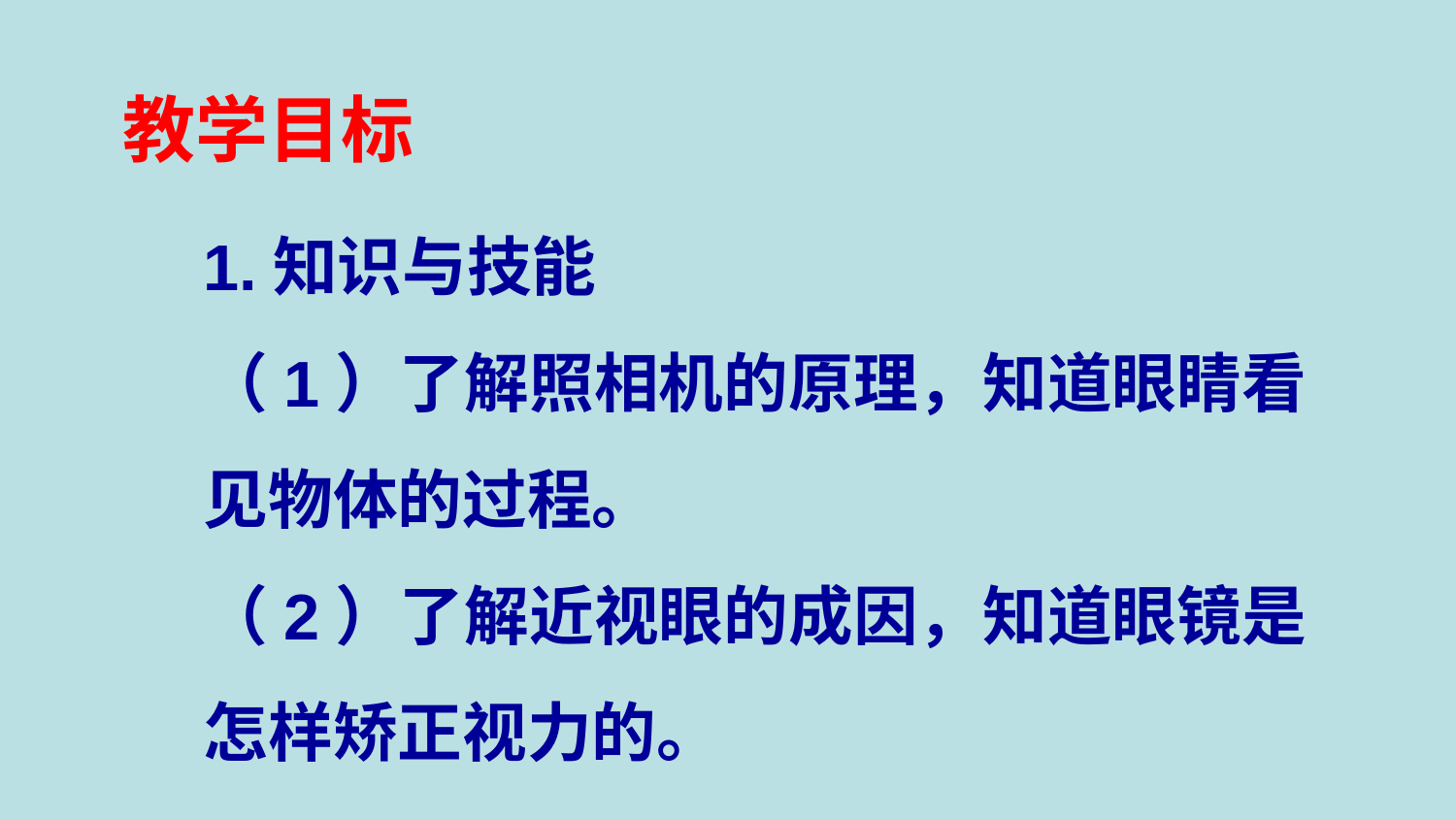

教学目标
1.知识与技能
（1）了解照相机的原理，知道眼睛看见物体的过程。
（2）了解近视眼的成因，知道眼镜是怎样矫正视力的。